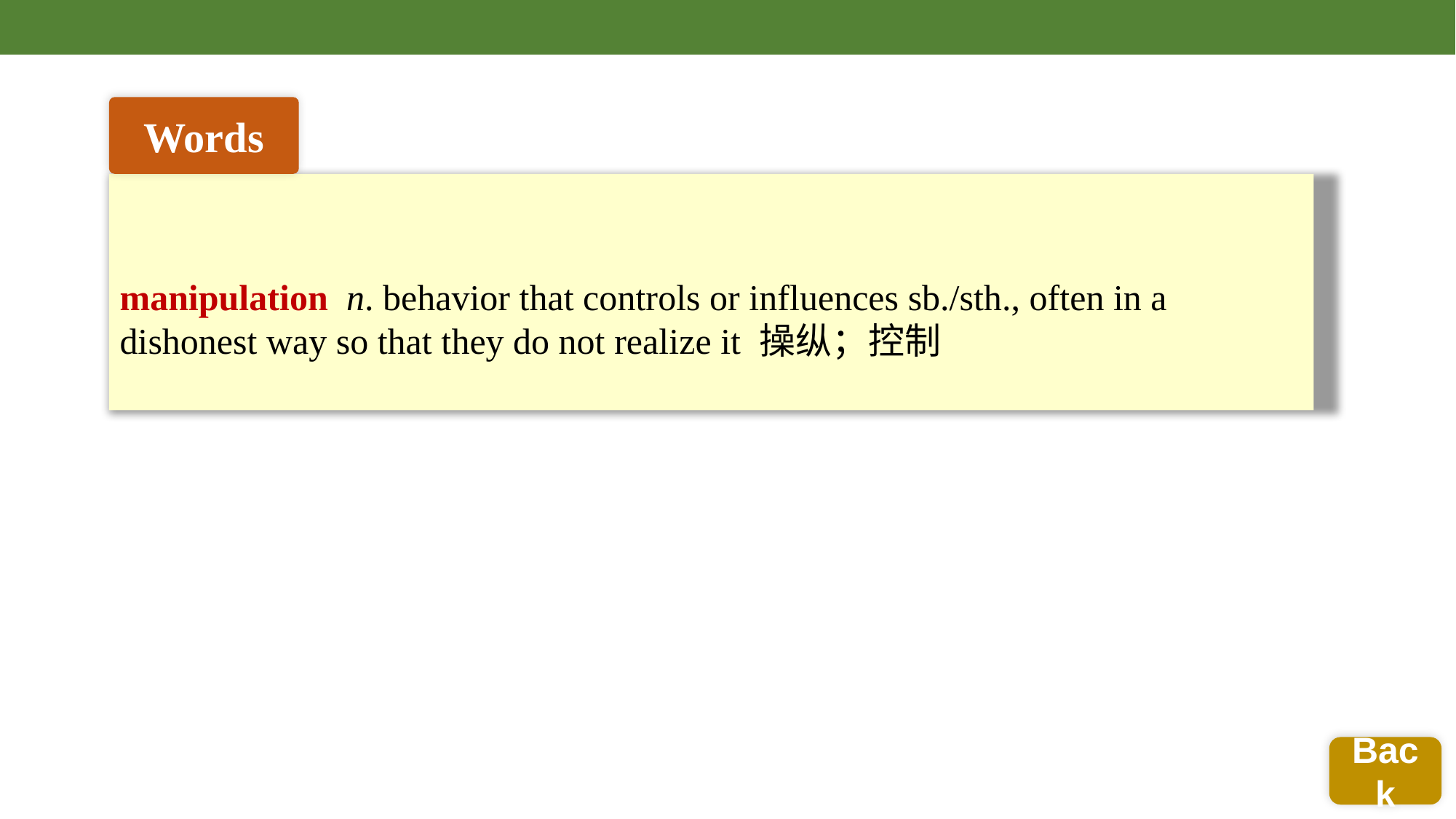

Words

manipulation  n. behavior that controls or influences sb./sth., often in a dishonest way so that they do not realize it 操纵；控制

Back